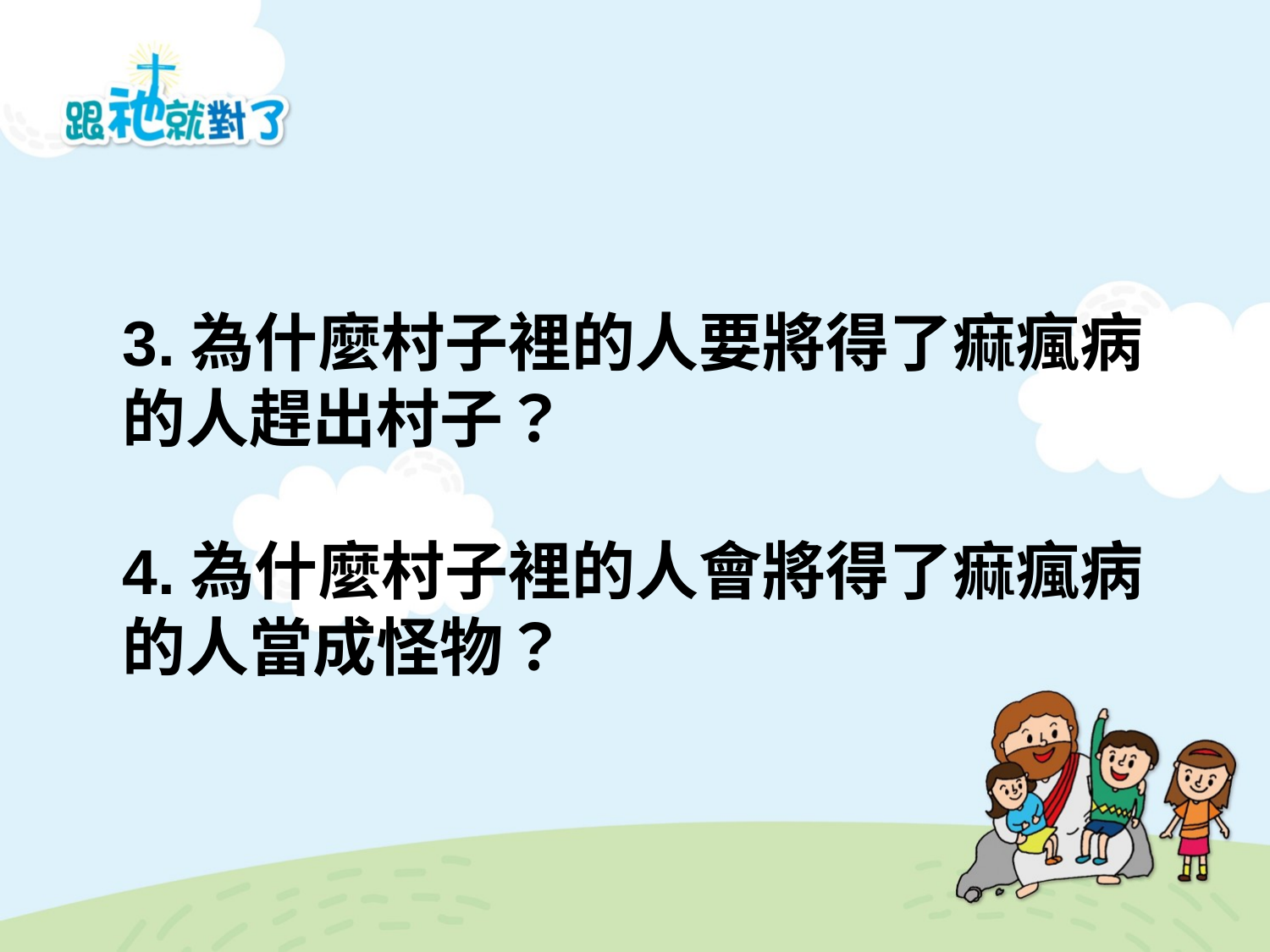

3.為什麼村子裡的人要將得了痲瘋病的人趕出村子？

4.為什麼村子裡的人會將得了痲瘋病的人當成怪物？